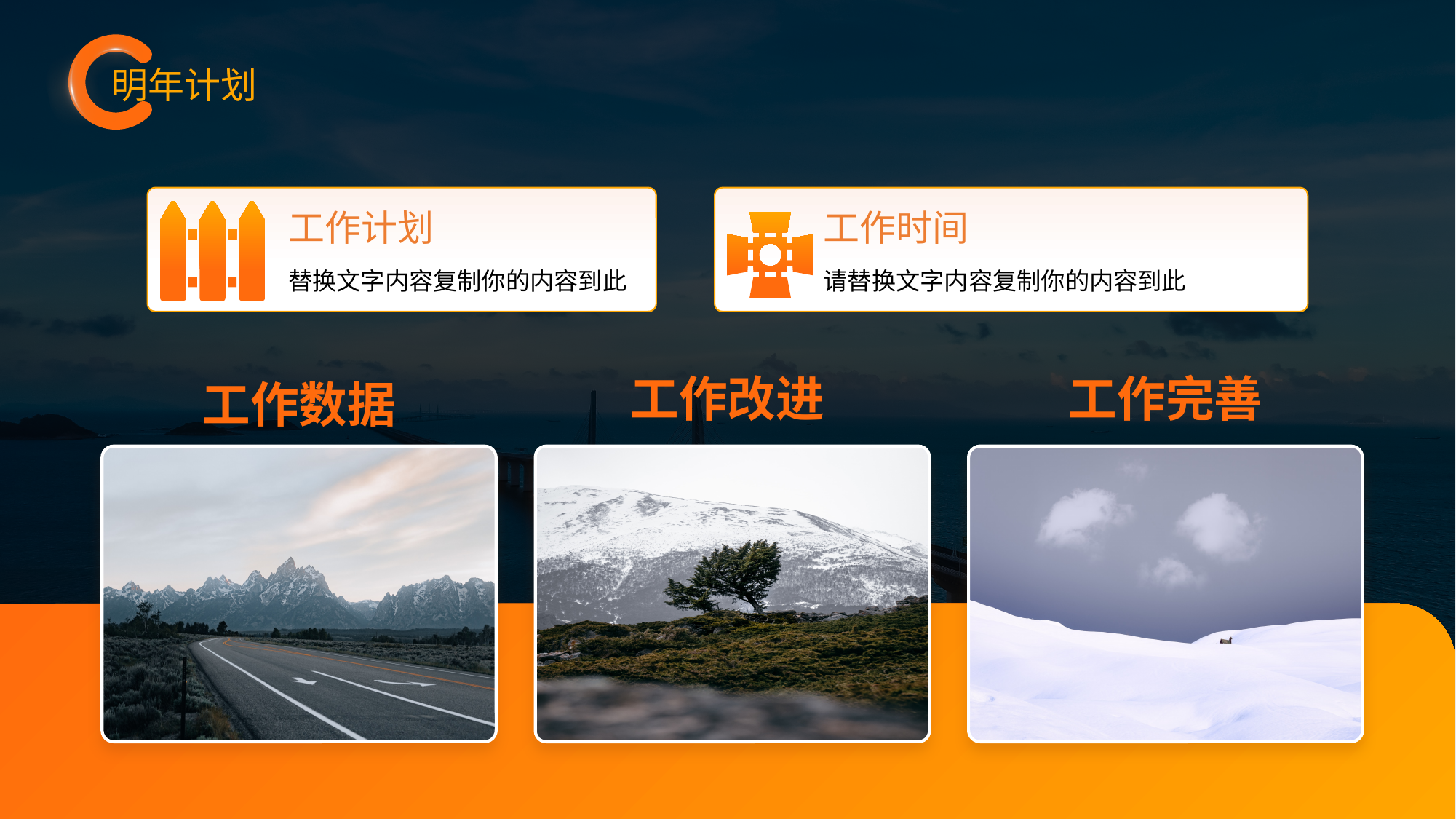

明年计划

工作计划
工作时间

替换文字内容复制你的内容到此
请替换文字内容复制你的内容到此
工作完善
工作改进
工作数据